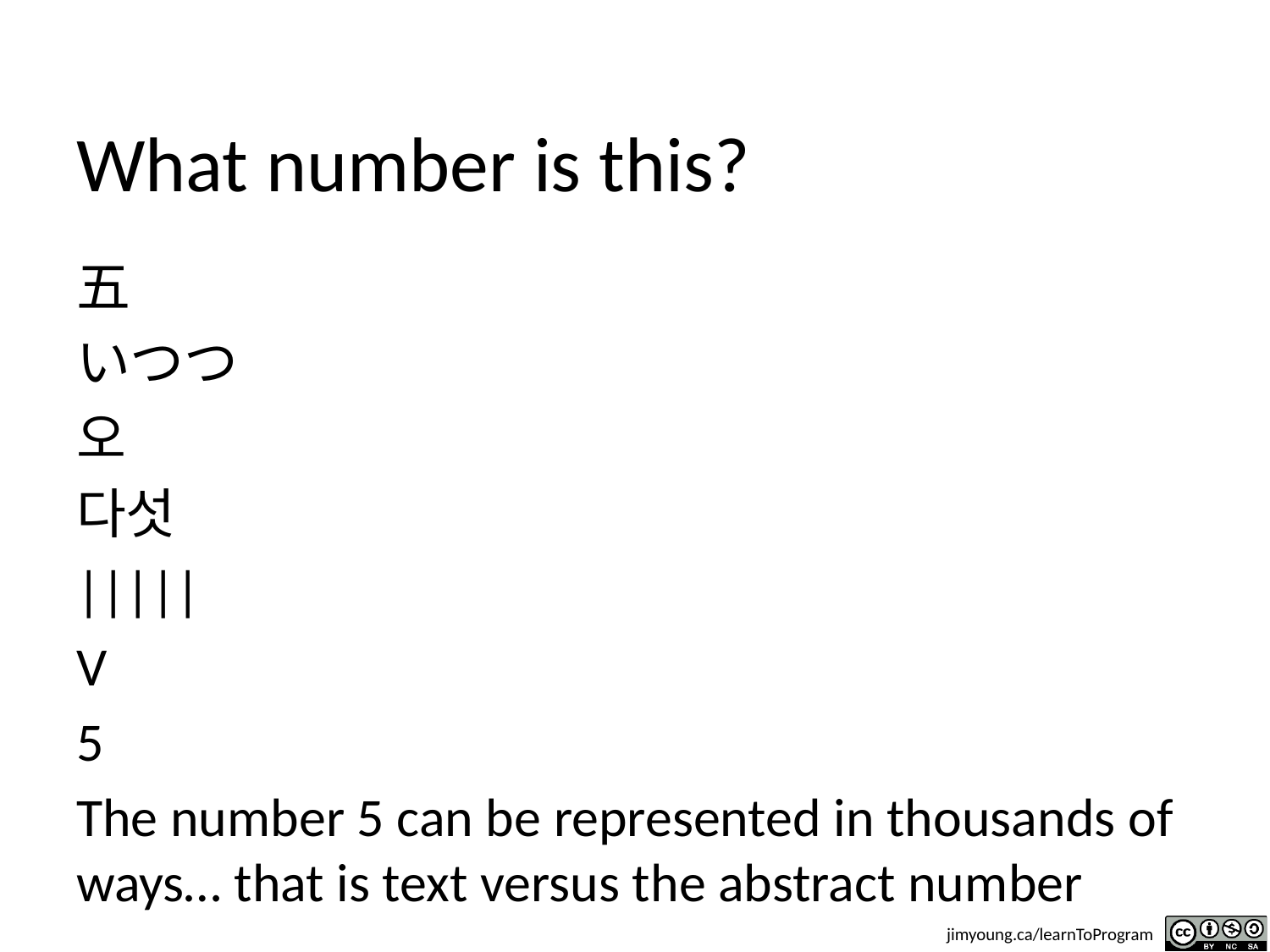

# What number is this?
五
いつつ
오
다섯
|||||
V
5
The number 5 can be represented in thousands of ways… that is text versus the abstract number